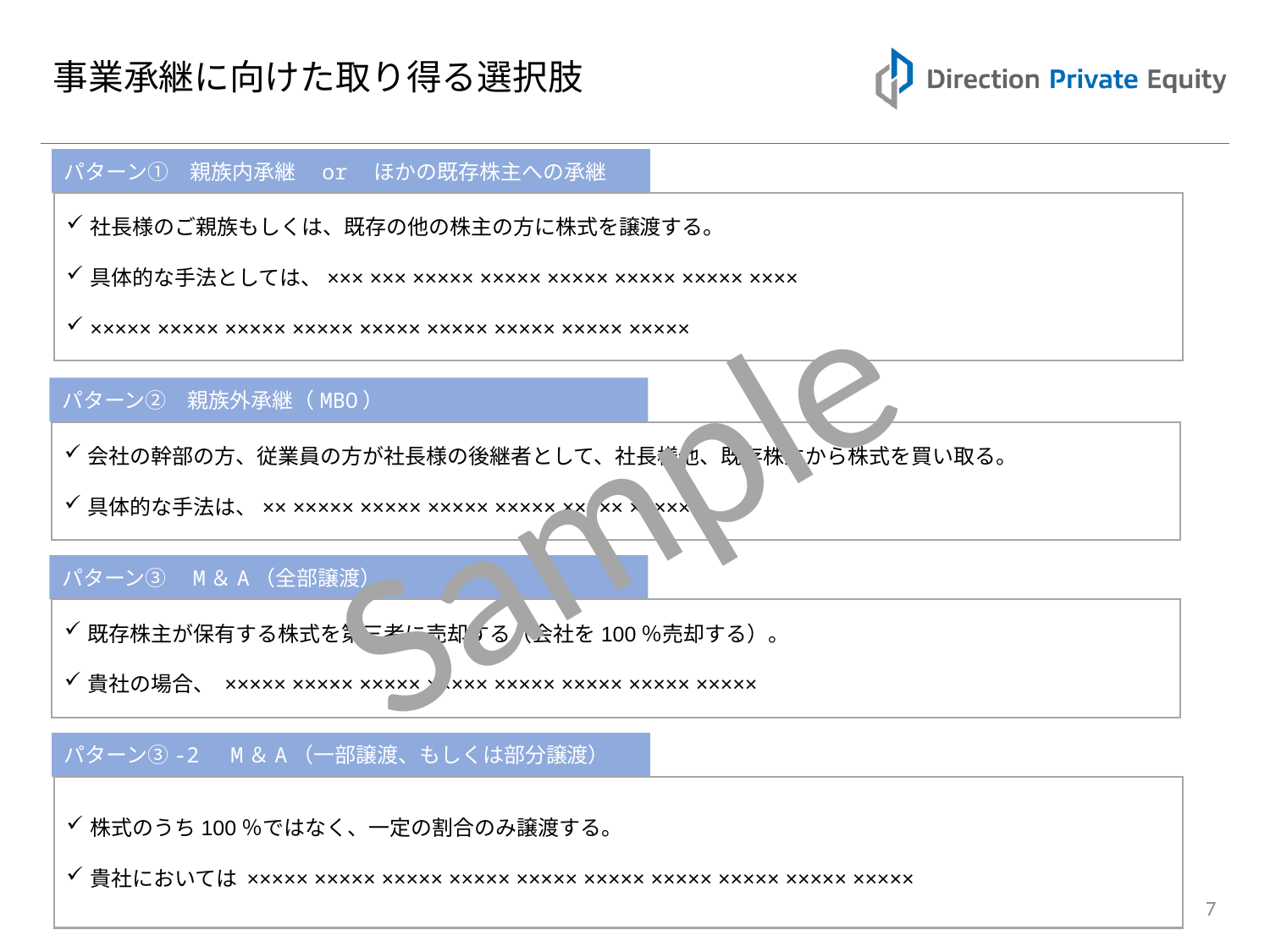

# 事業承継に向けた取り得る選択肢
パターン①　親族内承継　or　ほかの既存株主への承継
社長様のご親族もしくは、既存の他の株主の方に株式を譲渡する。

具体的な手法としては、××× ××× ××××× ××××× ××××× ××××× ××××× ××××

××××× ××××× ××××× ××××× ××××× ××××× ××××× ××××× ×××××
Sample
パターン②　親族外承継（MBO）
会社の幹部の方、従業員の方が社長様の後継者として、社長様他、既存株主から株式を買い取る。

具体的な手法は、×× ××××× ××××× ××××× ××××× ××××× ×××××
パターン③　M＆A（全部譲渡）
既存株主が保有する株式を第三者に売却する（会社を100％売却する）。

貴社の場合、 ××××× ××××× ××××× ××××× ××××× ××××× ××××× ×××××
パターン③-2　M＆A（一部譲渡、もしくは部分譲渡）
株式のうち100％ではなく、一定の割合のみ譲渡する。

貴社においては ××××× ××××× ××××× ××××× ××××× ××××× ××××× ××××× ××××× ×××××
7